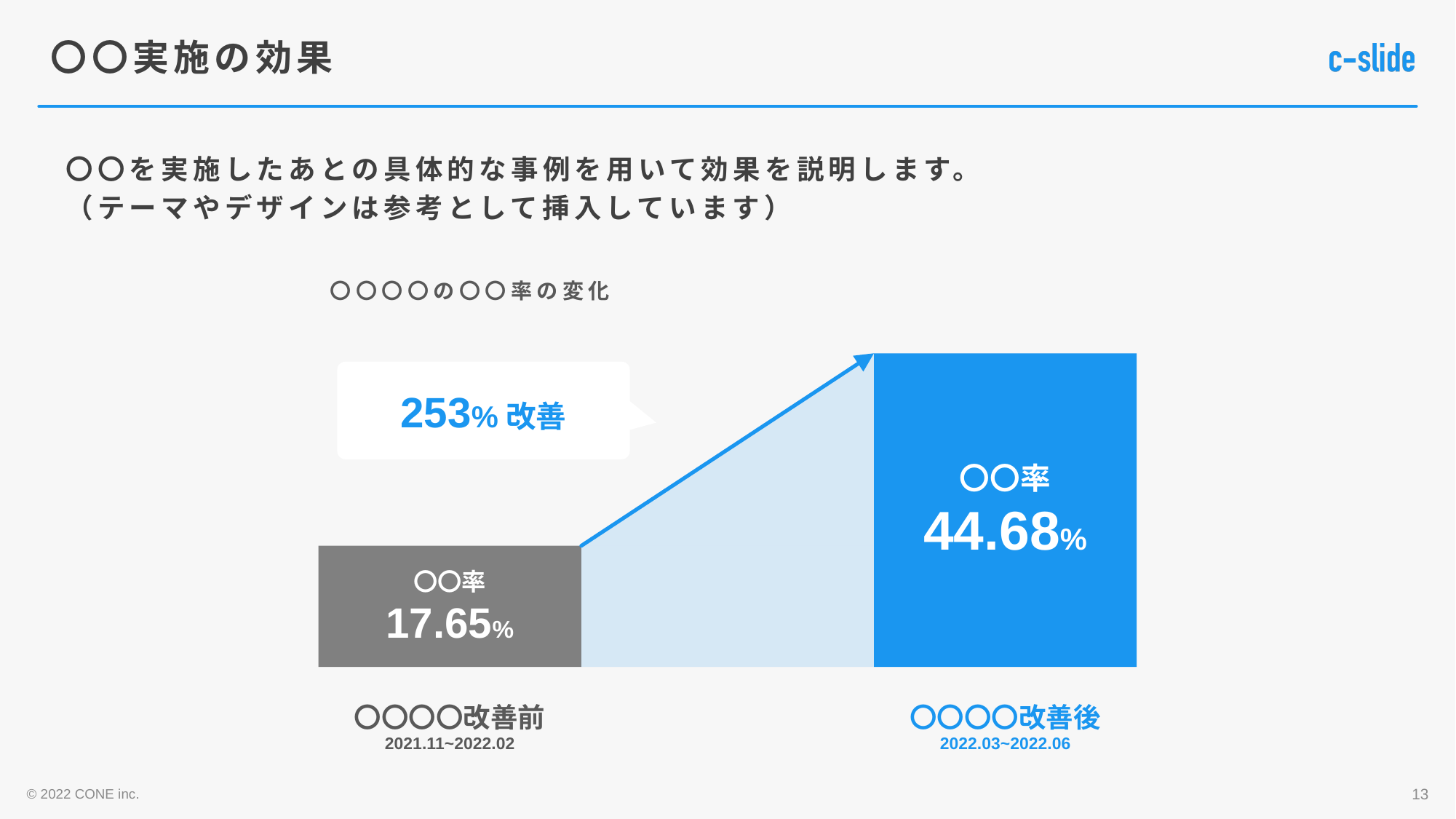

# 〇〇実施の効果
〇〇を実施したあとの具体的な事例を用いて効果を説明します。
（テーマやデザインは参考として挿入しています）
〇〇〇〇の〇〇率の変化

〇〇率
44.68%
253%改善

〇〇率
17.65%

〇〇〇〇改善前
2021.11~2022.02
〇〇〇〇改善後
2022.03~2022.06
13
© 2022 CONE inc.